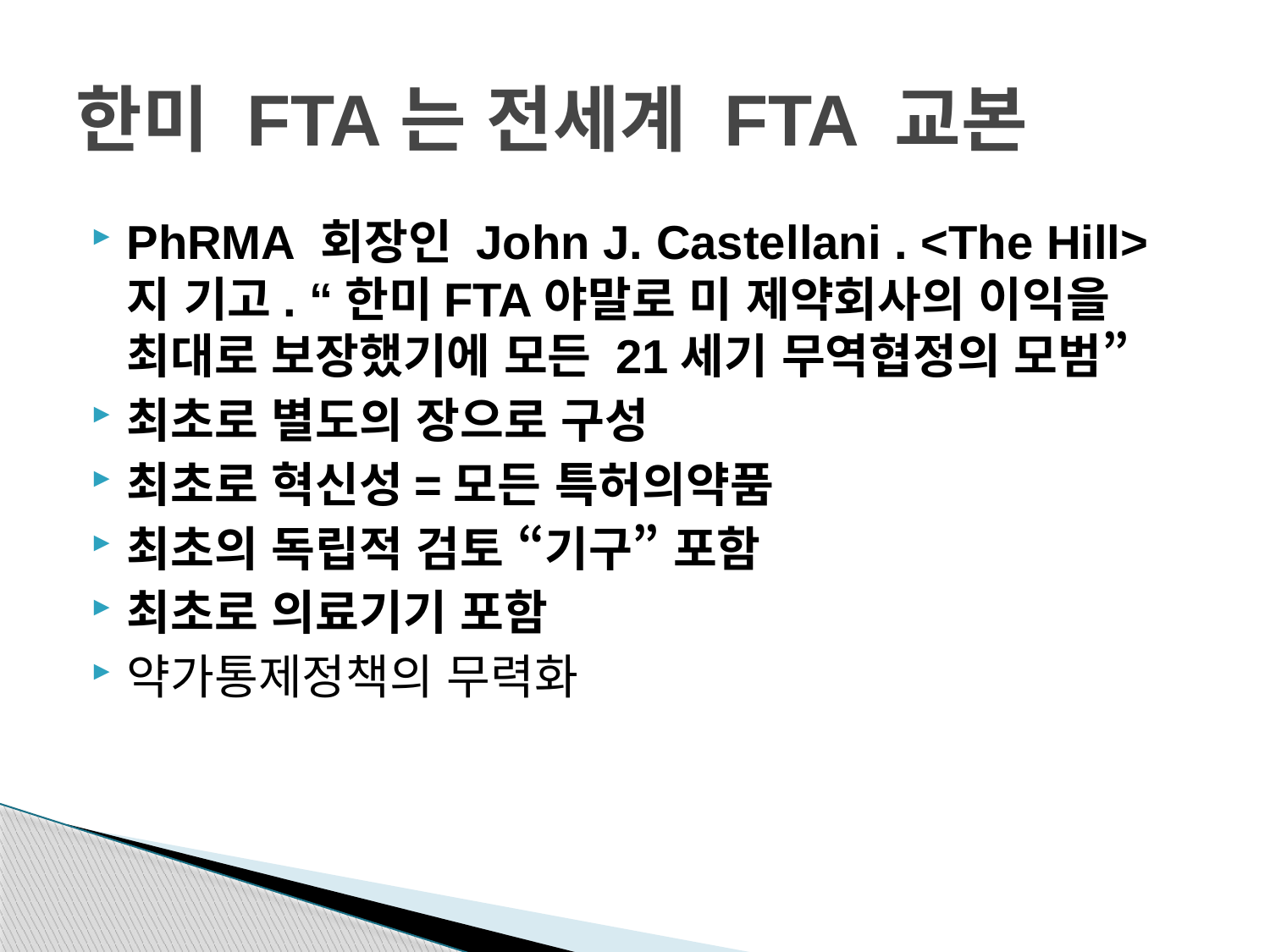

# 한미 FTA는 전세계 FTA 교본
PhRMA 회장인 John J. Castellani . <The Hill>지 기고. “한미FTA야말로 미 제약회사의 이익을 최대로 보장했기에 모든 21세기 무역협정의 모범”
최초로 별도의 장으로 구성
최초로 혁신성=모든 특허의약품
최초의 독립적 검토 “기구” 포함
최초로 의료기기 포함
약가통제정책의 무력화